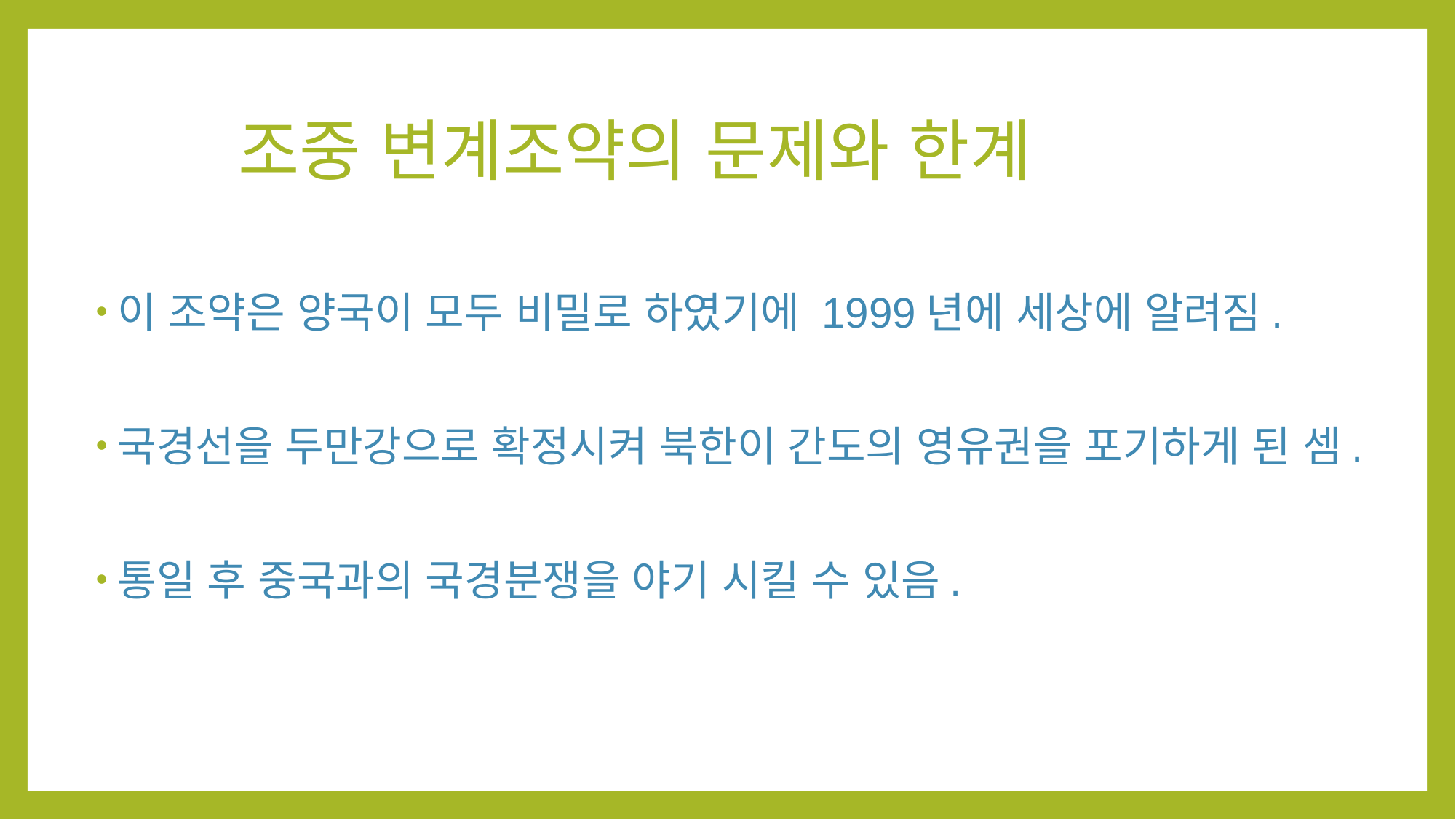

# 조중 변계조약의 문제와 한계
이 조약은 양국이 모두 비밀로 하였기에 1999년에 세상에 알려짐.

국경선을 두만강으로 확정시켜 북한이 간도의 영유권을 포기하게 된 셈.

통일 후 중국과의 국경분쟁을 야기 시킬 수 있음.